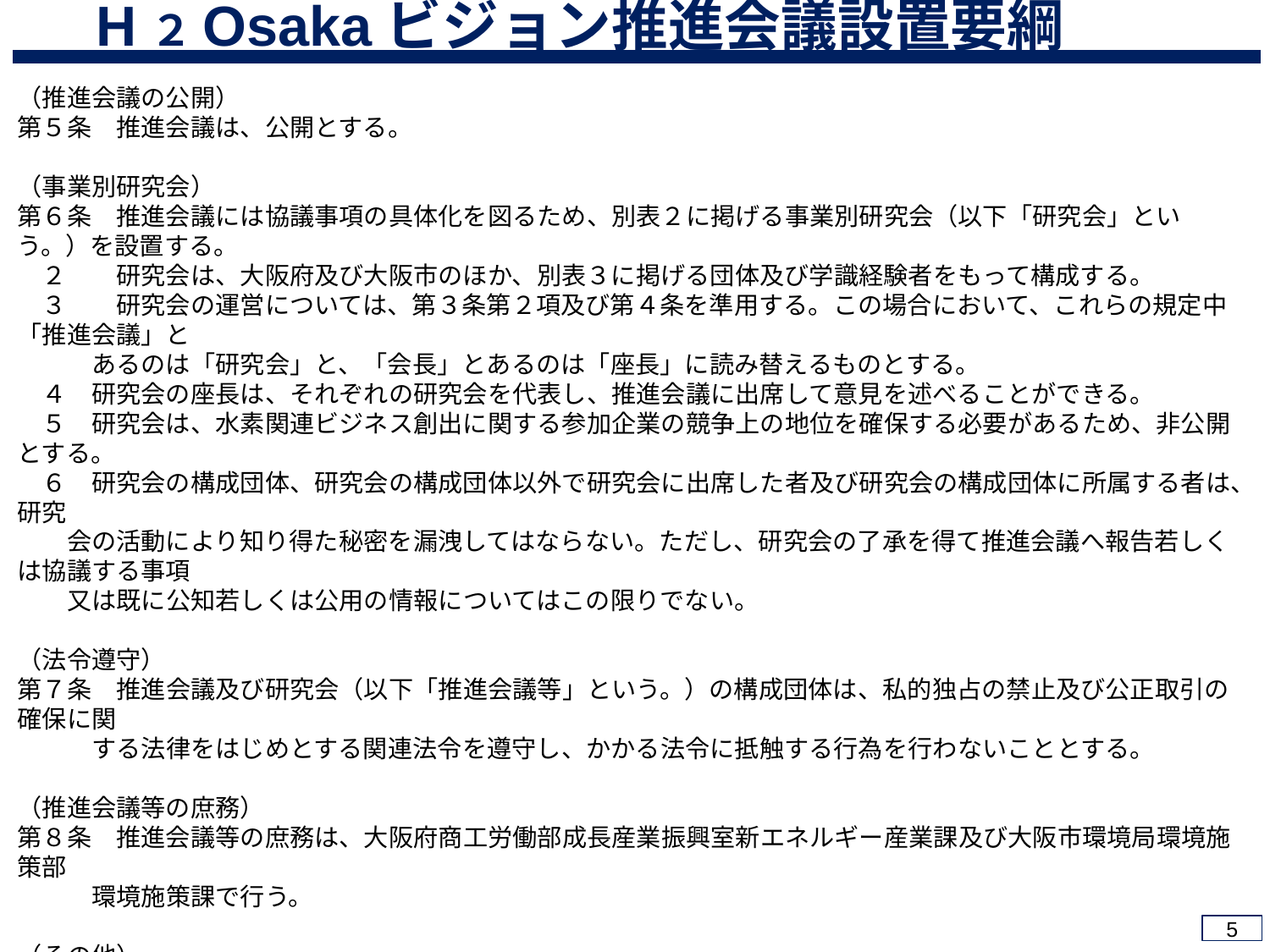

H２Osakaビジョン推進会議設置要綱
（推進会議の公開）
第５条　推進会議は、公開とする。

（事業別研究会）
第６条　推進会議には協議事項の具体化を図るため、別表２に掲げる事業別研究会（以下「研究会」という。）を設置する。
　２　　研究会は、大阪府及び大阪市のほか、別表３に掲げる団体及び学識経験者をもって構成する。
　３　　研究会の運営については、第３条第２項及び第４条を準用する。この場合において、これらの規定中「推進会議」と
　　　あるのは「研究会」と、「会長」とあるのは「座長」に読み替えるものとする。
　４　研究会の座長は、それぞれの研究会を代表し、推進会議に出席して意見を述べることができる。
　５　研究会は、水素関連ビジネス創出に関する参加企業の競争上の地位を確保する必要があるため、非公開とする。
　６　研究会の構成団体、研究会の構成団体以外で研究会に出席した者及び研究会の構成団体に所属する者は、研究
　　会の活動により知り得た秘密を漏洩してはならない。ただし、研究会の了承を得て推進会議へ報告若しくは協議する事項
　　又は既に公知若しくは公用の情報についてはこの限りでない。

（法令遵守）
第７条　推進会議及び研究会（以下「推進会議等」という。）の構成団体は、私的独占の禁止及び公正取引の確保に関
　　　する法律をはじめとする関連法令を遵守し、かかる法令に抵触する行為を行わないこととする。

（推進会議等の庶務）
第８条　推進会議等の庶務は、大阪府商工労働部成長産業振興室新エネルギー産業課及び大阪市環境局環境施策部
　　　環境施策課で行う。

（その他）
第９条　その他、推進会議等の運営に関する事項は、大阪府及び大阪市が協議の上、これを定める。

附　　則
　　この要綱は、平成２８年８月２日から施行する。
5